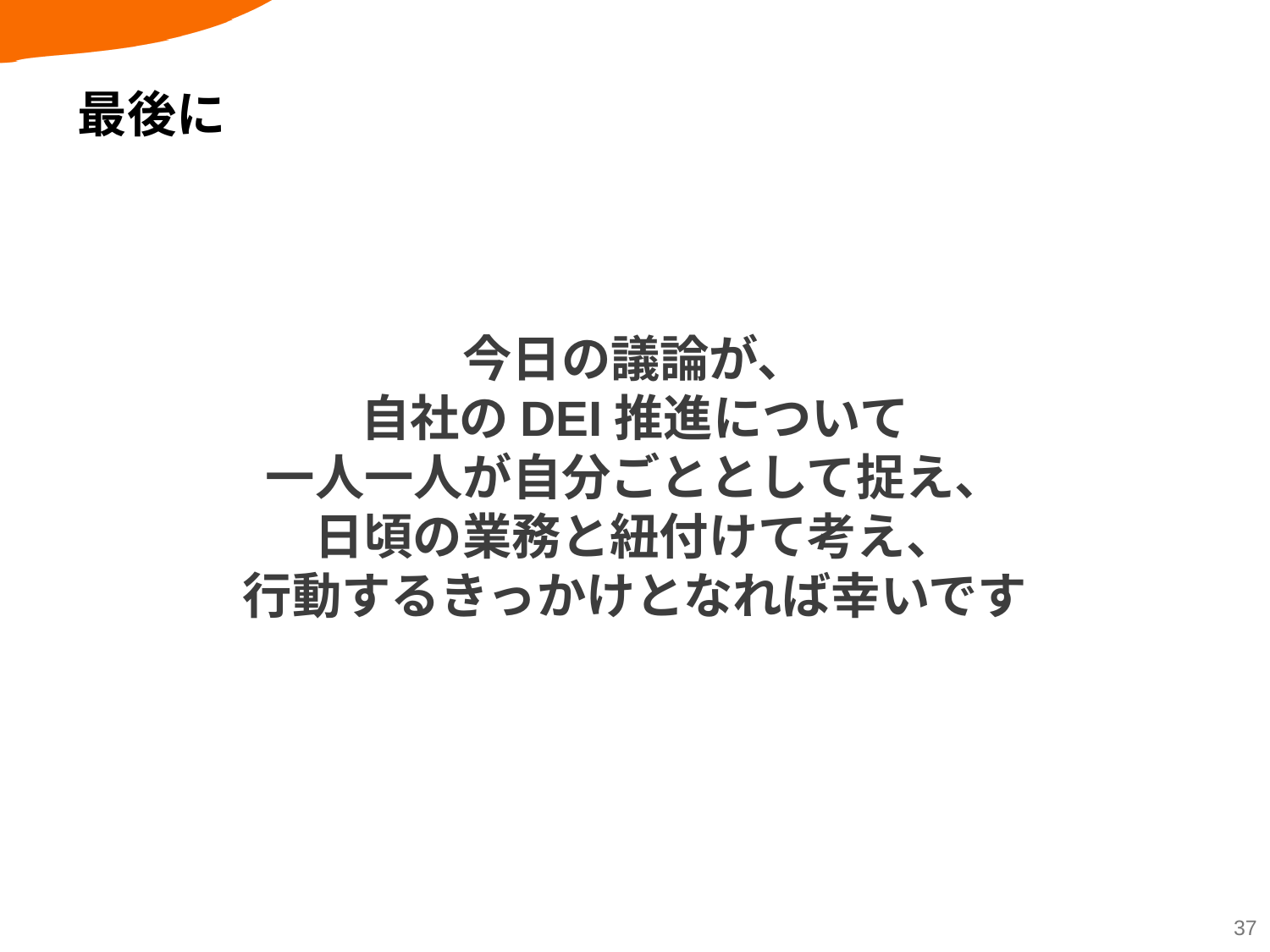

# 最後に
今日の議論が、
自社のDEI推進について
一人一人が自分ごととして捉え、
日頃の業務と紐付けて考え、
行動するきっかけとなれば幸いです
37